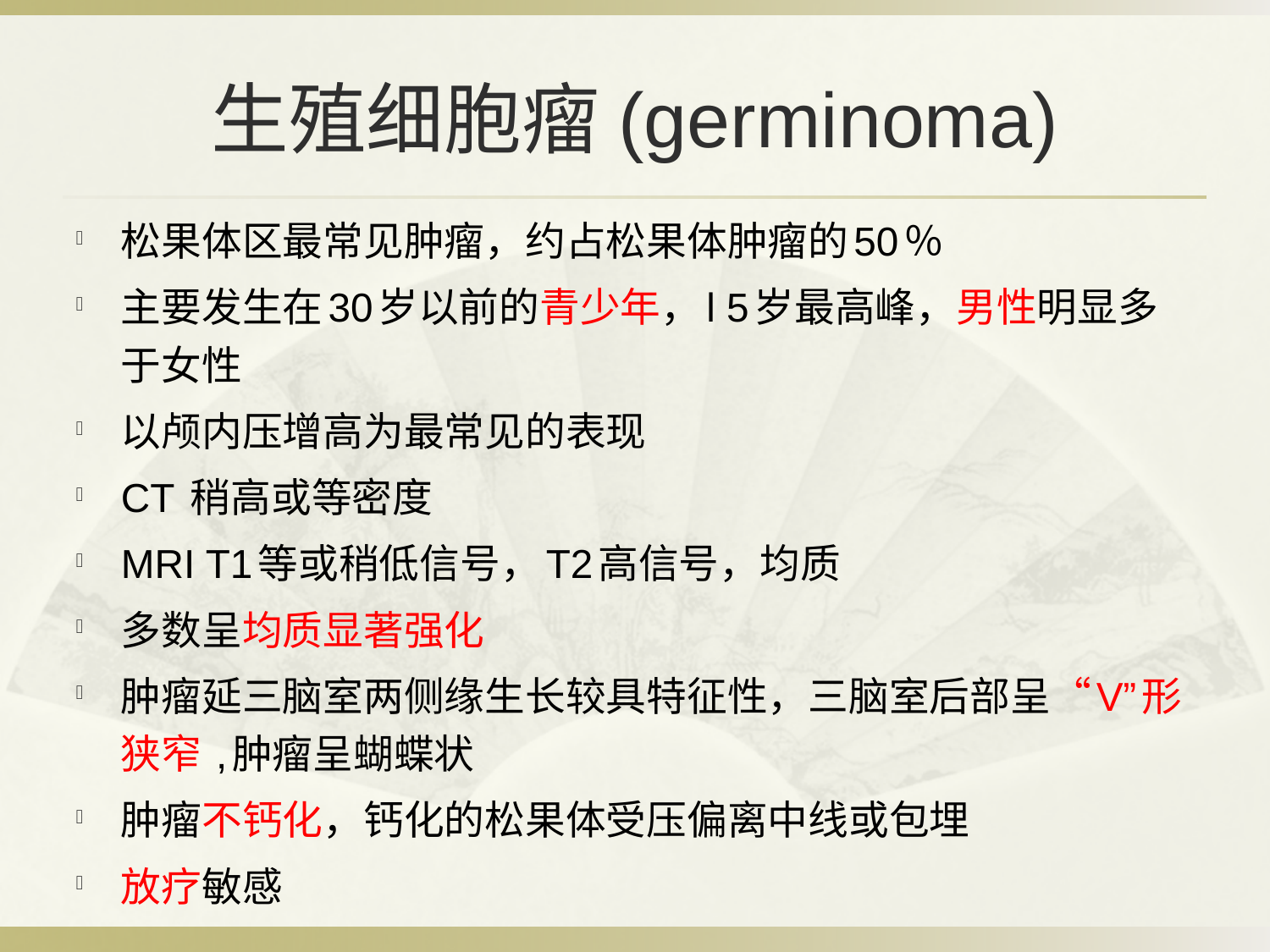

# 生殖细胞瘤(germinoma)
松果体区最常见肿瘤，约占松果体肿瘤的50％
主要发生在30岁以前的青少年，l 5岁最高峰，男性明显多于女性
以颅内压增高为最常见的表现
CT 稍高或等密度
MRI T1等或稍低信号，T2高信号，均质
多数呈均质显著强化
肿瘤延三脑室两侧缘生长较具特征性，三脑室后部呈“V”形狭窄 ,肿瘤呈蝴蝶状
肿瘤不钙化，钙化的松果体受压偏离中线或包埋
放疗敏感